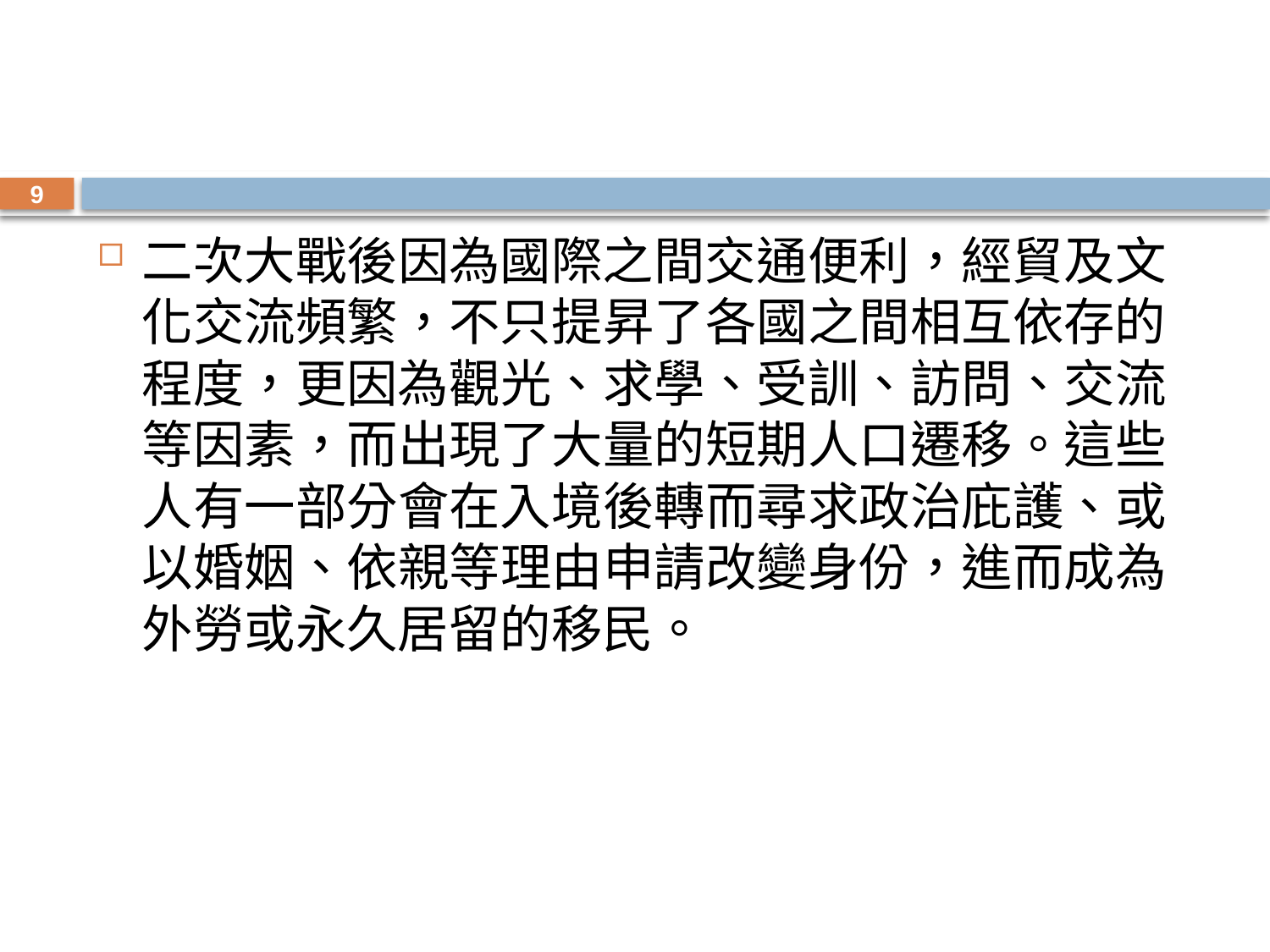

#
9
二次大戰後因為國際之間交通便利，經貿及文化交流頻繁，不只提昇了各國之間相互依存的程度，更因為觀光、求學、受訓、訪問、交流等因素，而出現了大量的短期人口遷移。這些人有一部分會在入境後轉而尋求政治庇護、或以婚姻、依親等理由申請改變身份，進而成為外勞或永久居留的移民。